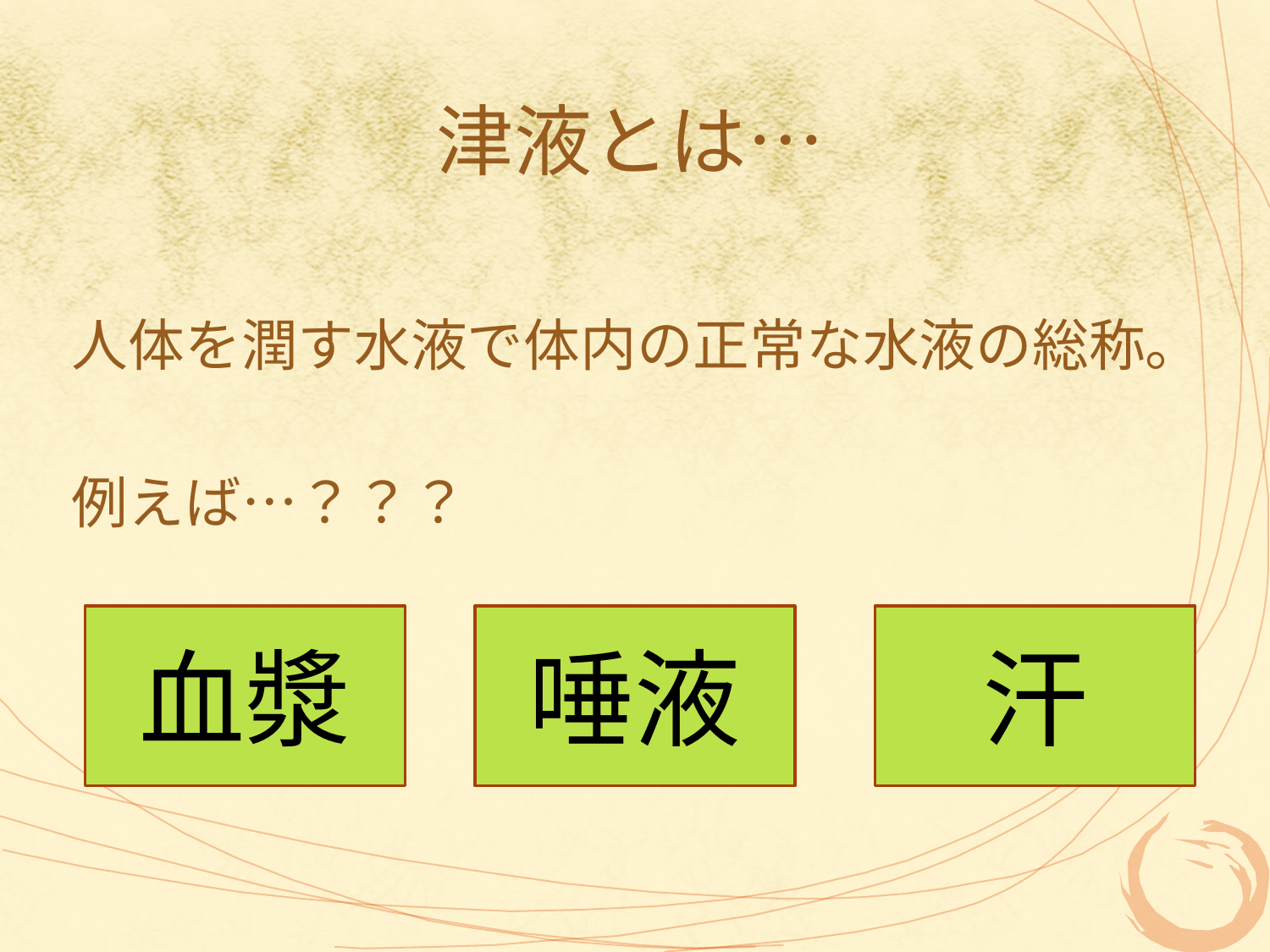

# 津液とは…

人体を潤す水液で体内の正常な水液の総称。

例えば…？？？
血漿
唾液
汗